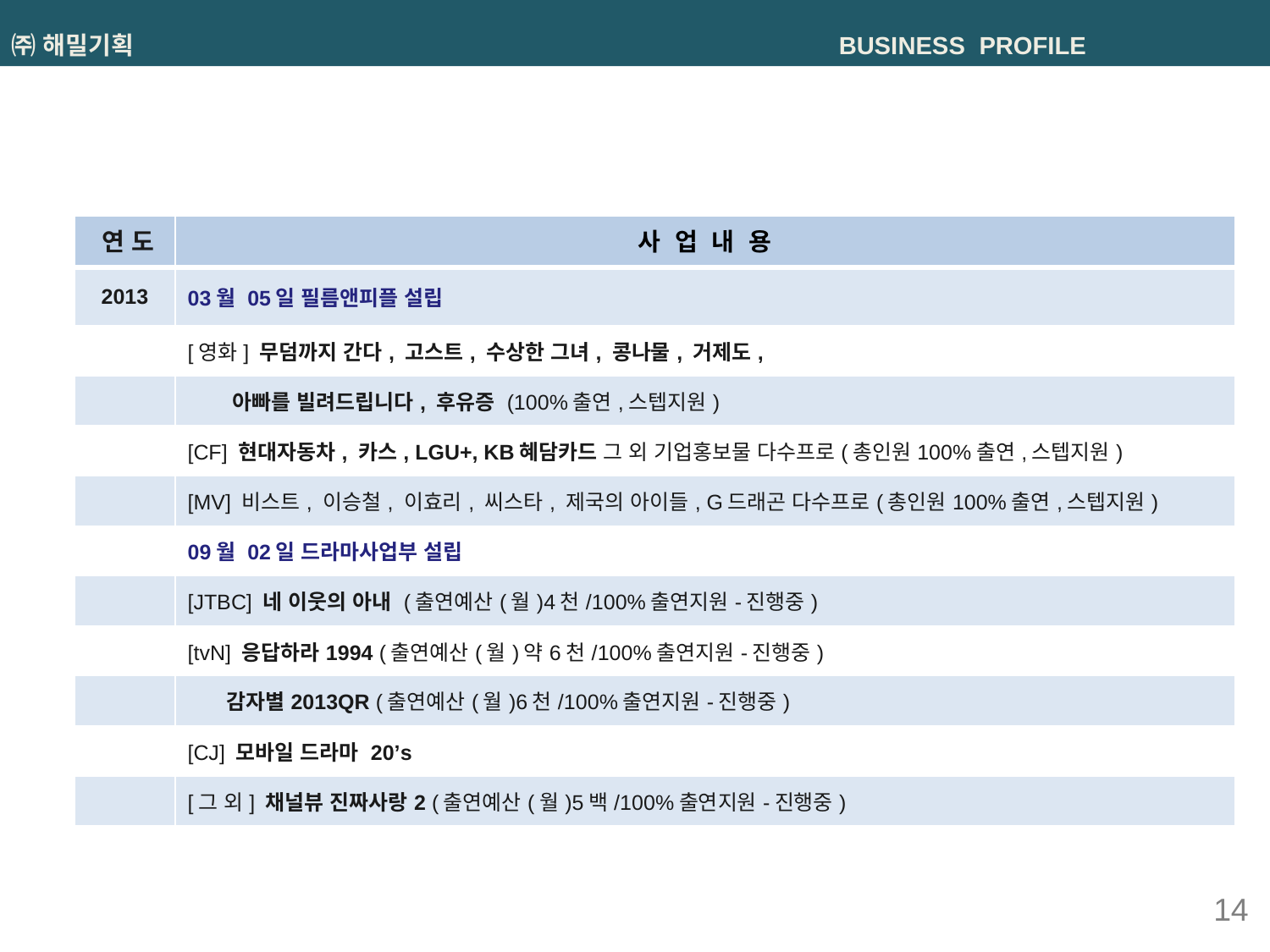

# ㈜ 해밀기획                                                                                                    BUSINESS  PROFILE
| 연 도 | 사 업 내 용 |
| --- | --- |
| 2013 | 03월 05일 필름앤피플 설립 |
|  | [영화] 무덤까지 간다, 고스트, 수상한 그녀, 콩나물, 거제도, |
|  | 아빠를 빌려드립니다, 후유증 (100%출연,스텝지원) |
|  | [CF] 현대자동차, 카스, LGU+, KB혜담카드 그 외 기업홍보물 다수프로(총인원100%출연,스텝지원) |
|  | [MV] 비스트, 이승철, 이효리, 씨스타, 제국의 아이들, G드래곤 다수프로(총인원100%출연,스텝지원) |
|  | 09월 02일 드라마사업부 설립 |
|  | [JTBC] 네 이웃의 아내 (출연예산(월)4천/100%출연지원-진행중) |
|  | [tvN] 응답하라1994 (출연예산(월)약6천/100%출연지원-진행중) |
|  | 감자별2013QR (출연예산(월)6천/100%출연지원-진행중) |
|  | [CJ] 모바일 드라마 20’s |
|  | [그 외] 채널뷰 진짜사랑2 (출연예산(월)5백/100%출연지원-진행중) |
Great Company
HAEMIL ENT .ltd
14